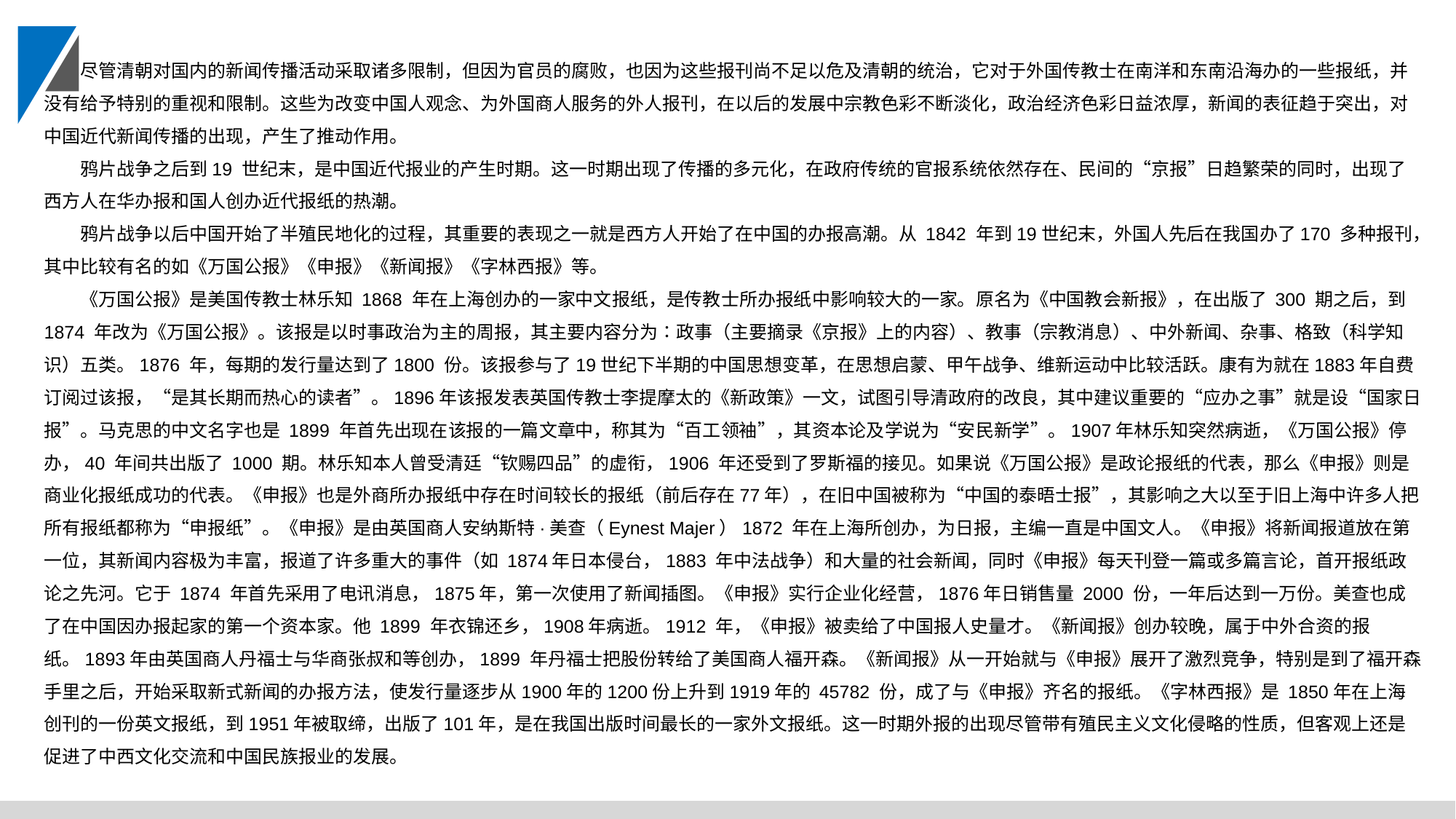

尽管清朝对国内的新闻传播活动采取诸多限制，但因为官员的腐败，也因为这些报刊尚不足以危及清朝的统治，它对于外国传教士在南洋和东南沿海办的一些报纸，并没有给予特别的重视和限制。这些为改变中国人观念、为外国商人服务的外人报刊，在以后的发展中宗教色彩不断淡化，政治经济色彩日益浓厚，新闻的表征趋于突出，对中国近代新闻传播的出现，产生了推动作用。
鸦片战争之后到19 世纪末，是中国近代报业的产生时期。这一时期出现了传播的多元化，在政府传统的官报系统依然存在、民间的“京报”日趋繁荣的同时，出现了西方人在华办报和国人创办近代报纸的热潮。
鸦片战争以后中国开始了半殖民地化的过程，其重要的表现之一就是西方人开始了在中国的办报高潮。从 1842 年到19世纪末，外国人先后在我国办了170 多种报刊，其中比较有名的如《万国公报》《申报》《新闻报》《字林西报》等。
《万国公报》是美国传教士林乐知 1868 年在上海创办的一家中文报纸，是传教士所办报纸中影响较大的一家。原名为《中国教会新报》，在出版了 300 期之后，到 1874 年改为《万国公报》。该报是以时事政治为主的周报，其主要内容分为∶政事（主要摘录《京报》上的内容）、教事（宗教消息）、中外新闻、杂事、格致（科学知识）五类。1876 年，每期的发行量达到了1800 份。该报参与了19世纪下半期的中国思想变革，在思想启蒙、甲午战争、维新运动中比较活跃。康有为就在1883年自费订阅过该报，“是其长期而热心的读者”。1896年该报发表英国传教士李提摩太的《新政策》一文，试图引导清政府的改良，其中建议重要的“应办之事”就是设“国家日报”。马克思的中文名字也是 1899 年首先出现在该报的一篇文章中，称其为“百工领袖”，其资本论及学说为“安民新学”。1907年林乐知突然病逝，《万国公报》停办，40 年间共出版了 1000 期。林乐知本人曾受清廷“钦赐四品”的虚衔，1906 年还受到了罗斯福的接见。如果说《万国公报》是政论报纸的代表，那么《申报》则是商业化报纸成功的代表。《申报》也是外商所办报纸中存在时间较长的报纸（前后存在77年），在旧中国被称为“中国的泰晤士报”，其影响之大以至于旧上海中许多人把所有报纸都称为“申报纸”。《申报》是由英国商人安纳斯特·美查（Eynest Majer）1872 年在上海所创办，为日报，主编一直是中国文人。《申报》将新闻报道放在第一位，其新闻内容极为丰富，报道了许多重大的事件（如 1874年日本侵台，1883 年中法战争）和大量的社会新闻，同时《申报》每天刊登一篇或多篇言论，首开报纸政论之先河。它于 1874 年首先采用了电讯消息，1875年，第一次使用了新闻插图。《申报》实行企业化经营，1876年日销售量 2000 份，一年后达到一万份。美查也成了在中国因办报起家的第一个资本家。他 1899 年衣锦还乡，1908年病逝。1912 年，《申报》被卖给了中国报人史量才。《新闻报》创办较晚，属于中外合资的报纸。1893年由英国商人丹福士与华商张叔和等创办，1899 年丹福士把股份转给了美国商人福开森。《新闻报》从一开始就与《申报》展开了激烈竞争，特别是到了福开森手里之后，开始采取新式新闻的办报方法，使发行量逐步从1900年的1200份上升到1919年的 45782 份，成了与《申报》齐名的报纸。《字林西报》是 1850年在上海创刊的一份英文报纸，到1951年被取缔，出版了101年，是在我国出版时间最长的一家外文报纸。这一时期外报的出现尽管带有殖民主义文化侵略的性质，但客观上还是促进了中西文化交流和中国民族报业的发展。